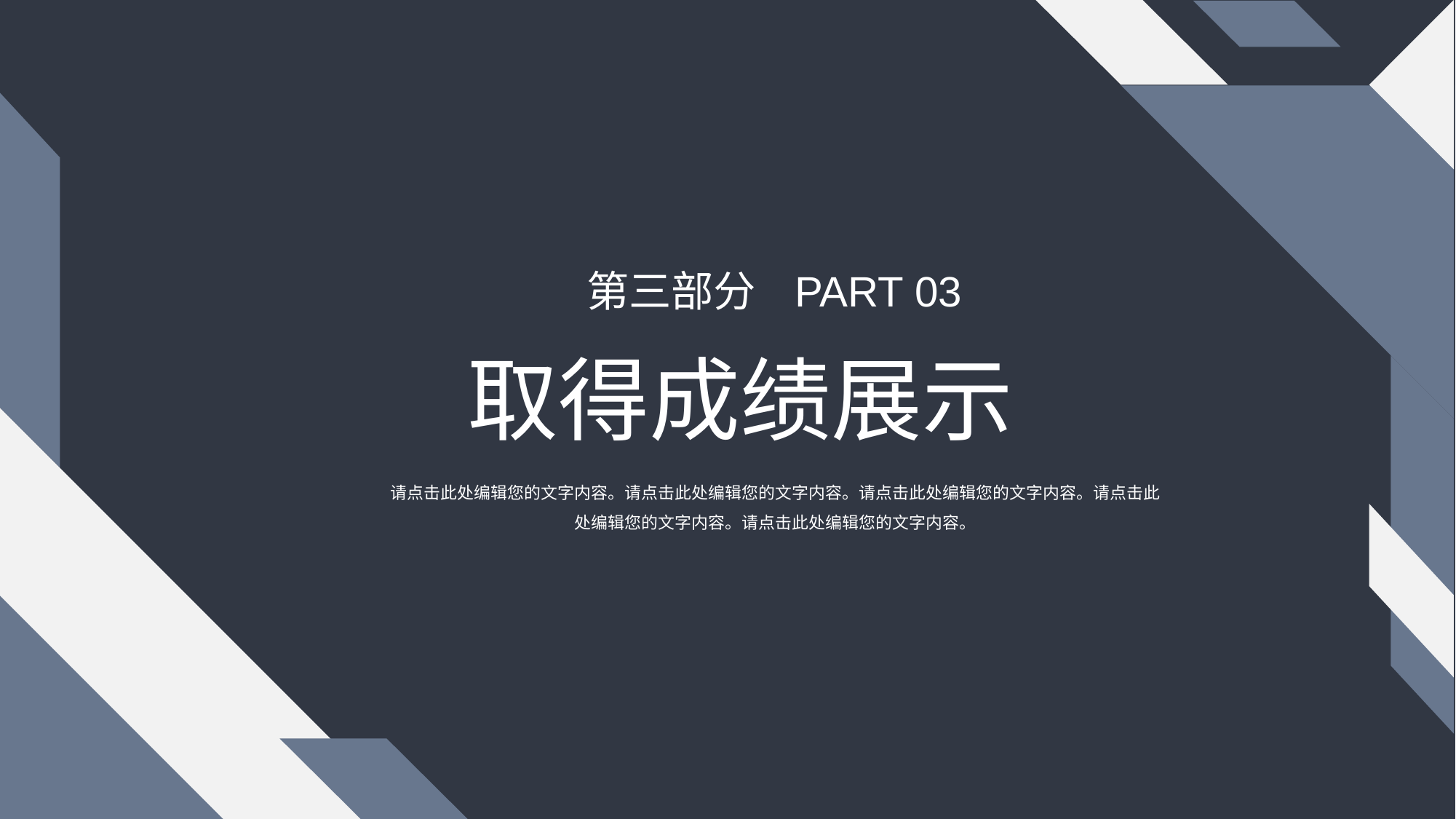

第三部分   PART 03
取得成绩展示
请点击此处编辑您的文字内容。请点击此处编辑您的文字内容。请点击此处编辑您的文字内容。请点击此处编辑您的文字内容。请点击此处编辑您的文字内容。